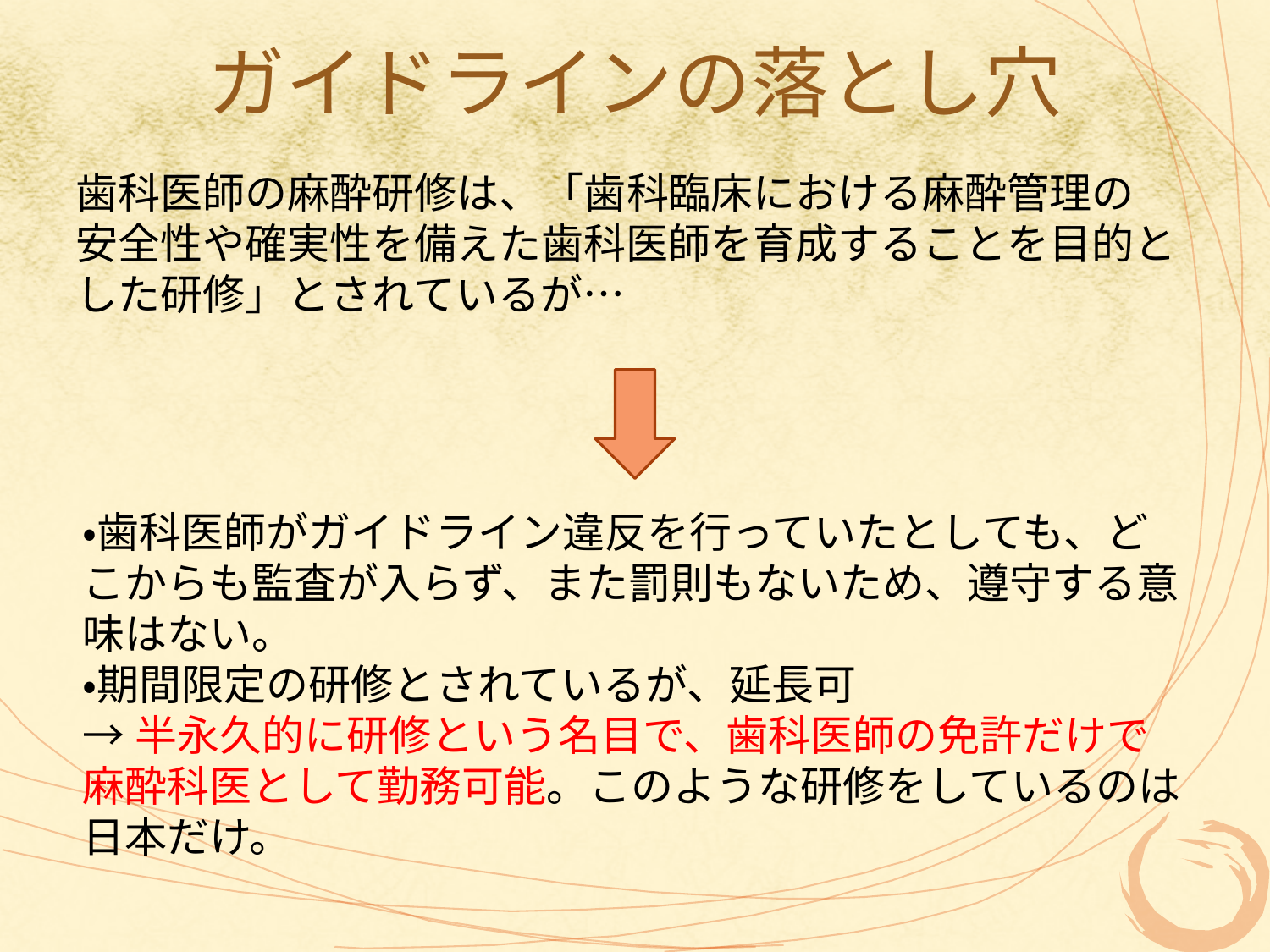

# ガイドラインの落とし穴
歯科医師の麻酔研修は、「歯科臨床における麻酔管理の
安全性や確実性を備えた歯科医師を育成することを目的とした研修」とされているが…

・歯科医師がガイドライン違反を行っていたとしても、どこからも監査が入らず、また罰則もないため、遵守する意味はない。
・期間限定の研修とされているが、延長可
→半永久的に研修という名目で、歯科医師の免許だけで麻酔科医として勤務可能。このような研修をしているのは日本だけ。